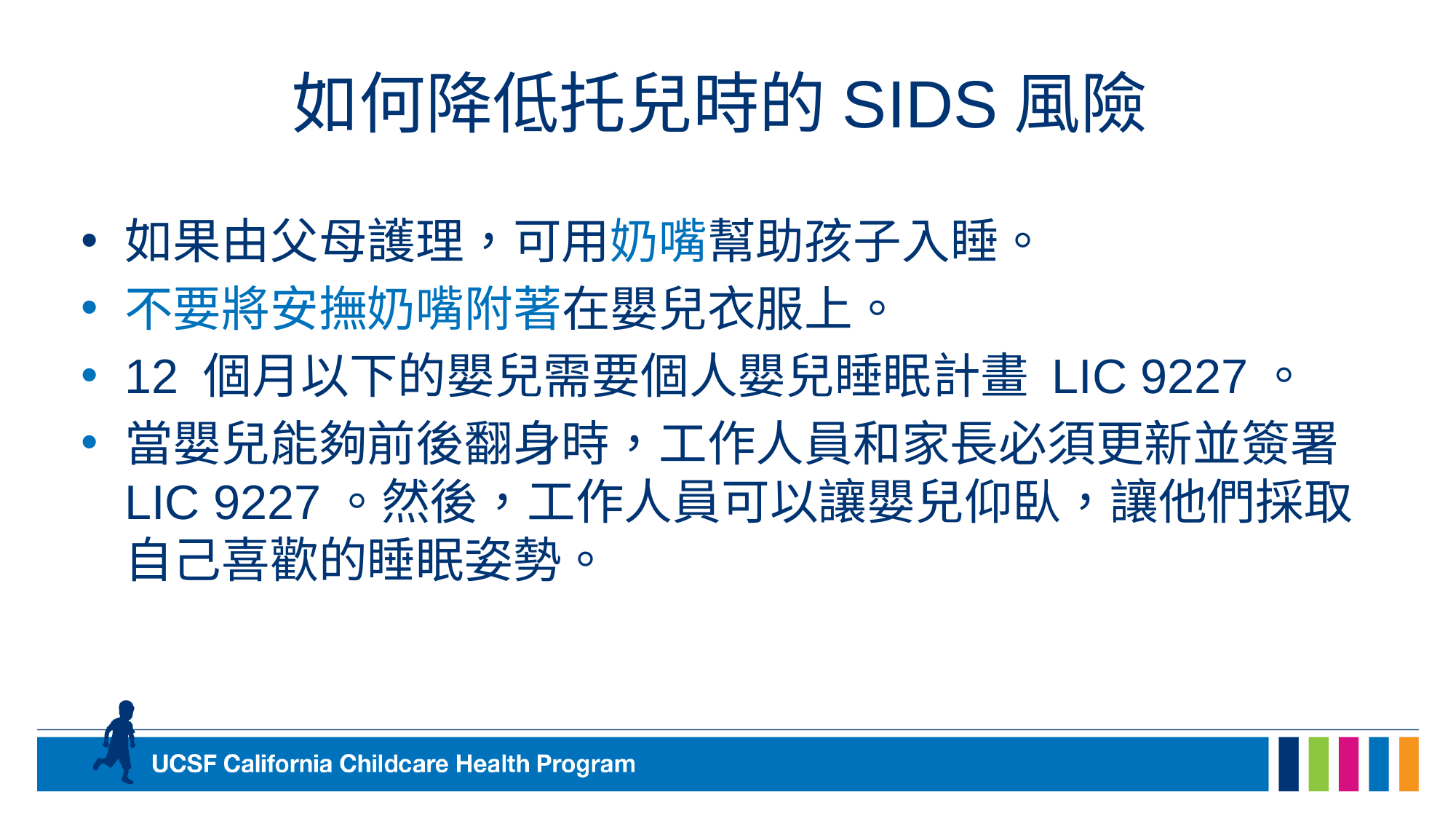

# 如何降低托兒時的SIDS風險
如果由父母護理，可用奶嘴幫助孩子入睡。
不要將安撫奶嘴附著在嬰兒衣服上。
12 個月以下的嬰兒需要個人嬰兒睡眠計畫 LIC 9227。
當嬰兒能夠前後翻身時，工作人員和家長必須更新並簽署 LIC 9227。然後，工作人員可以讓嬰兒仰臥，讓他們採取自己喜歡的睡眠姿勢。